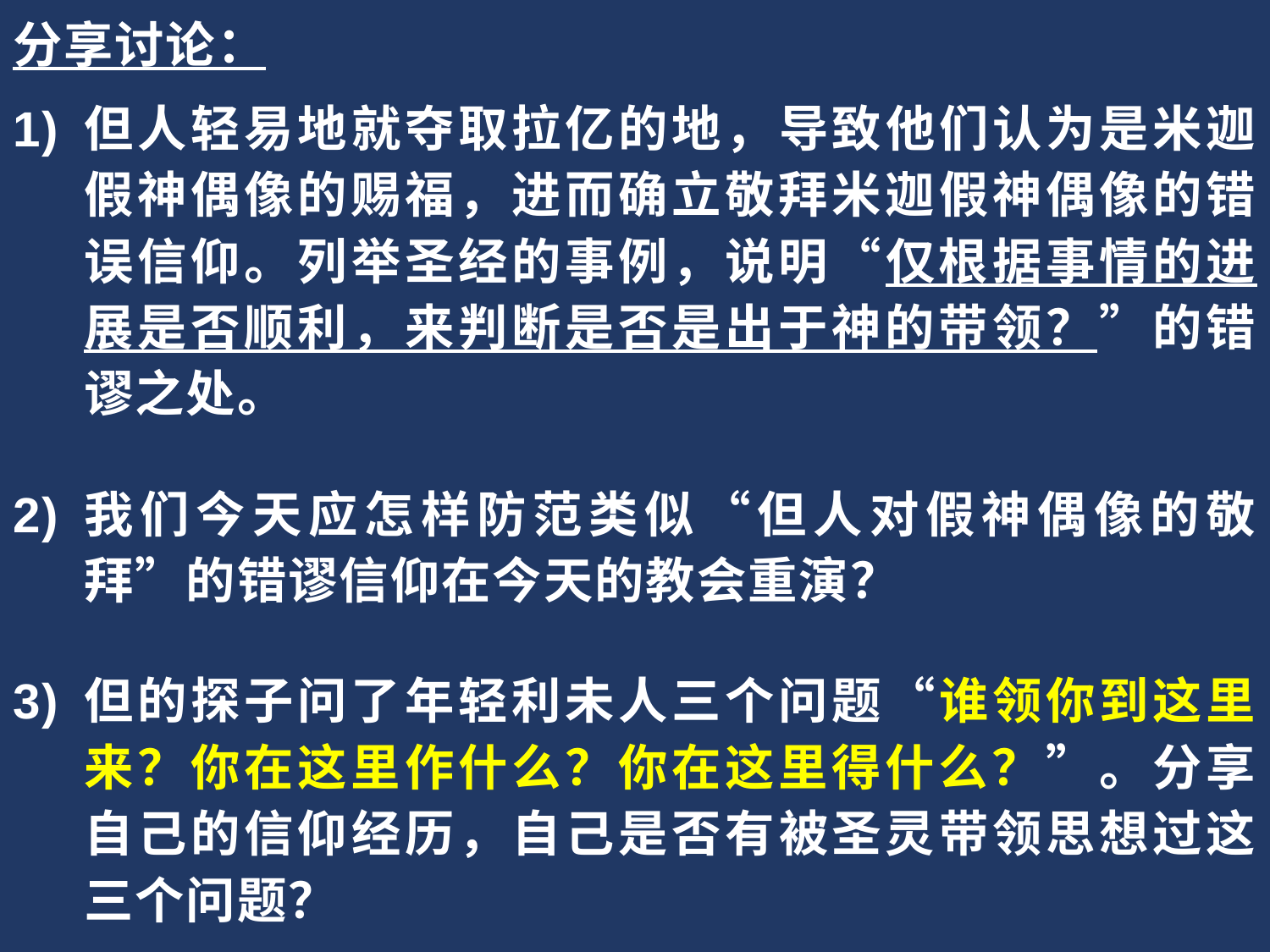

分享讨论：
但人轻易地就夺取拉亿的地，导致他们认为是米迦假神偶像的赐福，进而确立敬拜米迦假神偶像的错误信仰。列举圣经的事例，说明“仅根据事情的进展是否顺利，来判断是否是出于神的带领？”的错谬之处。

我们今天应怎样防范类似“但人对假神偶像的敬拜”的错谬信仰在今天的教会重演？

但的探子问了年轻利未人三个问题“谁领你到这里来？你在这里作什么？你在这里得什么？”。分享自己的信仰经历，自己是否有被圣灵带领思想过这三个问题？